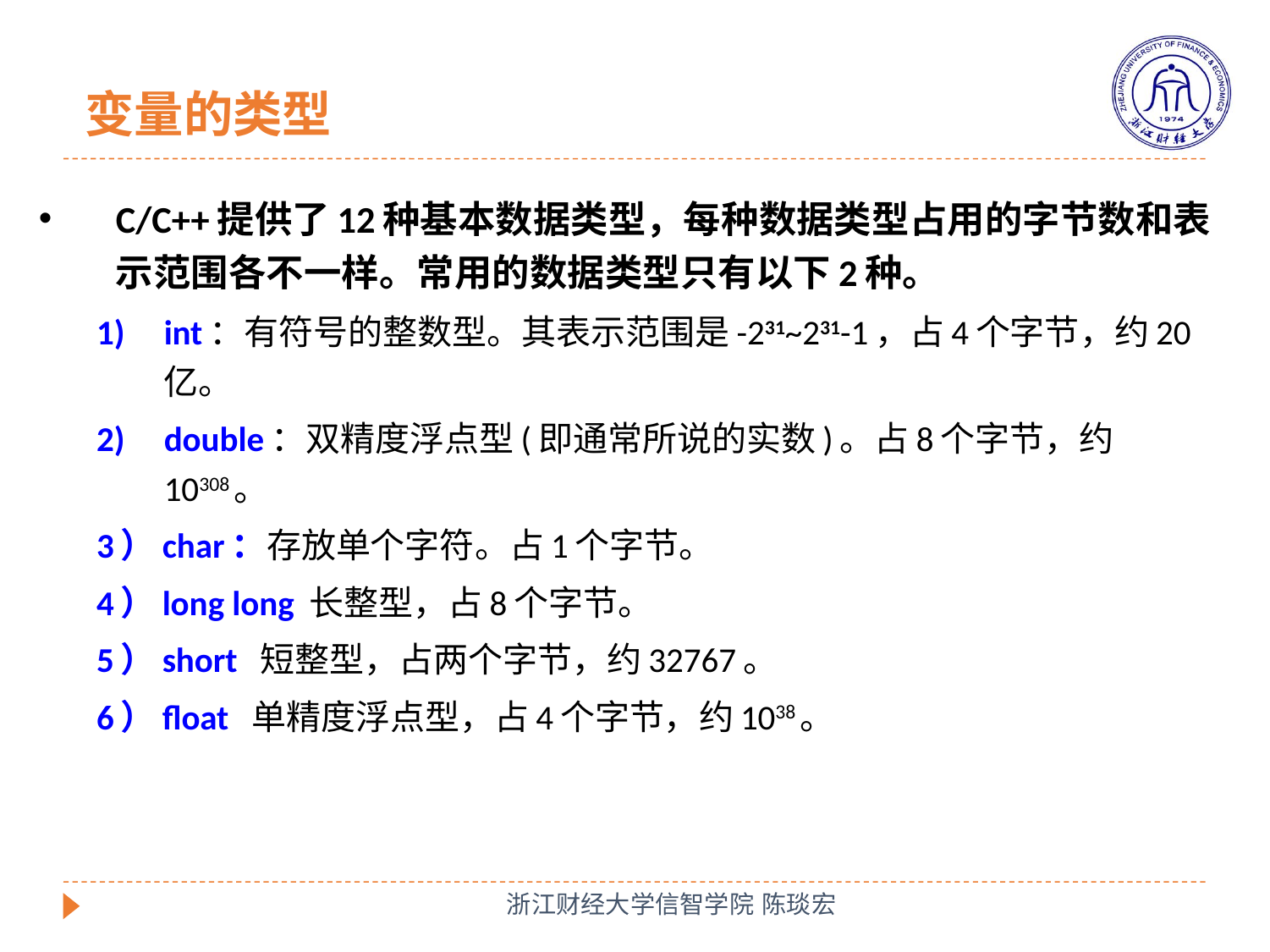

# 变量的类型
C/C++提供了12种基本数据类型，每种数据类型占用的字节数和表示范围各不一样。常用的数据类型只有以下2种。
int：有符号的整数型。其表示范围是-231~231-1，占4个字节，约20亿。
double：双精度浮点型(即通常所说的实数)。占8个字节，约10308。
3）char：存放单个字符。占1个字节。
4）long long 长整型，占8个字节。
5）short  短整型，占两个字节，约32767。
6）float  单精度浮点型，占4个字节，约1038。
浙江财经大学信智学院 陈琰宏
46